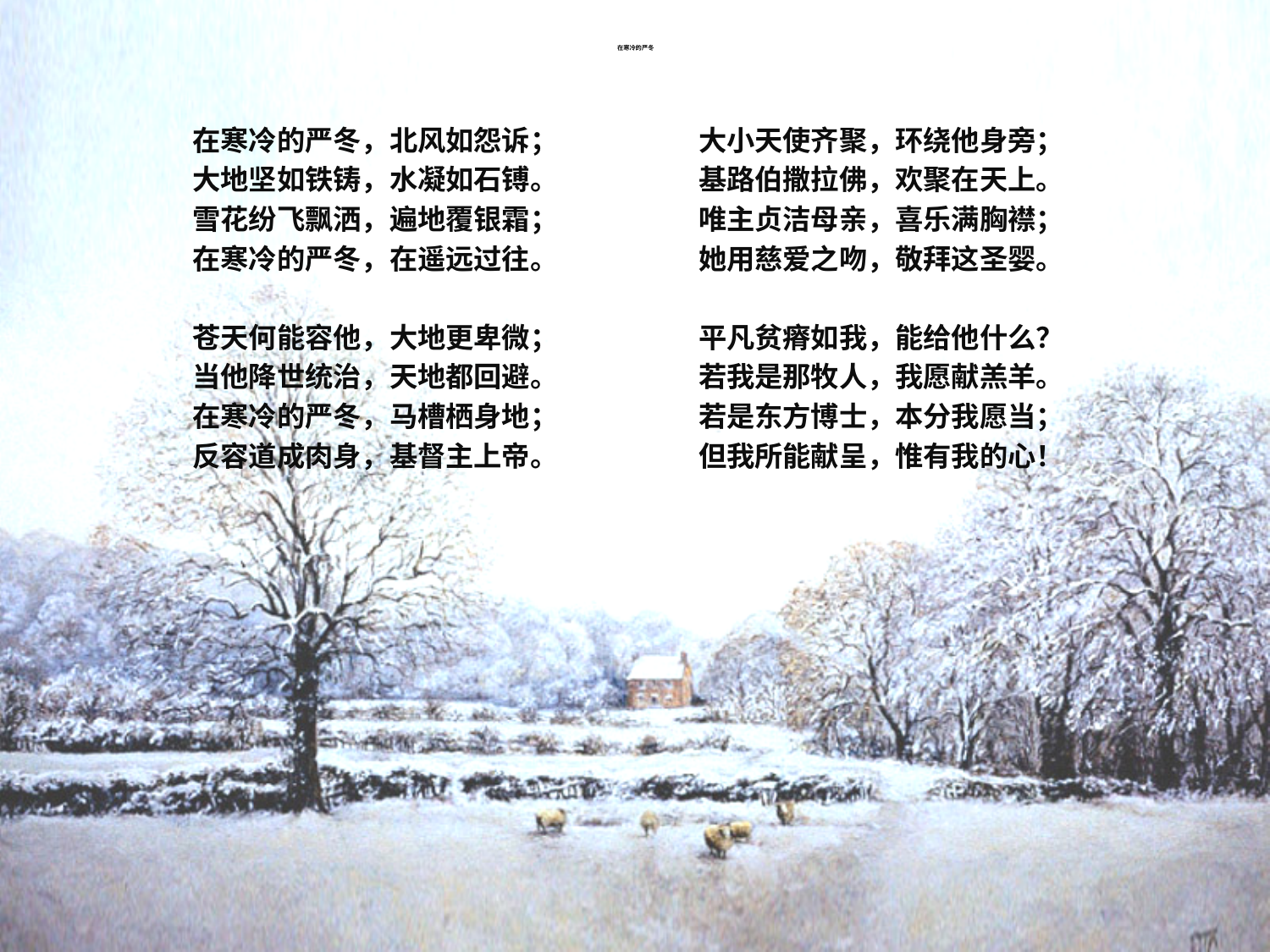

# 在寒冷的严冬
在寒冷的严冬，北风如怨诉；
大地坚如铁铸，水凝如石镈。
雪花纷飞飘洒，遍地覆银霜；
在寒冷的严冬，在遥远过往。

苍天何能容他，大地更卑微；
当他降世统治，天地都回避。
在寒冷的严冬，马槽栖身地；
反容道成肉身，基督主上帝。

大小天使齐聚，环绕他身旁；
基路伯撒拉佛，欢聚在天上。
唯主贞洁母亲，喜乐满胸襟；
她用慈爱之吻，敬拜这圣婴。

平凡贫瘠如我，能给他什么？
若我是那牧人，我愿献羔羊。
若是东方博士，本分我愿当；
但我所能献呈，惟有我的心！